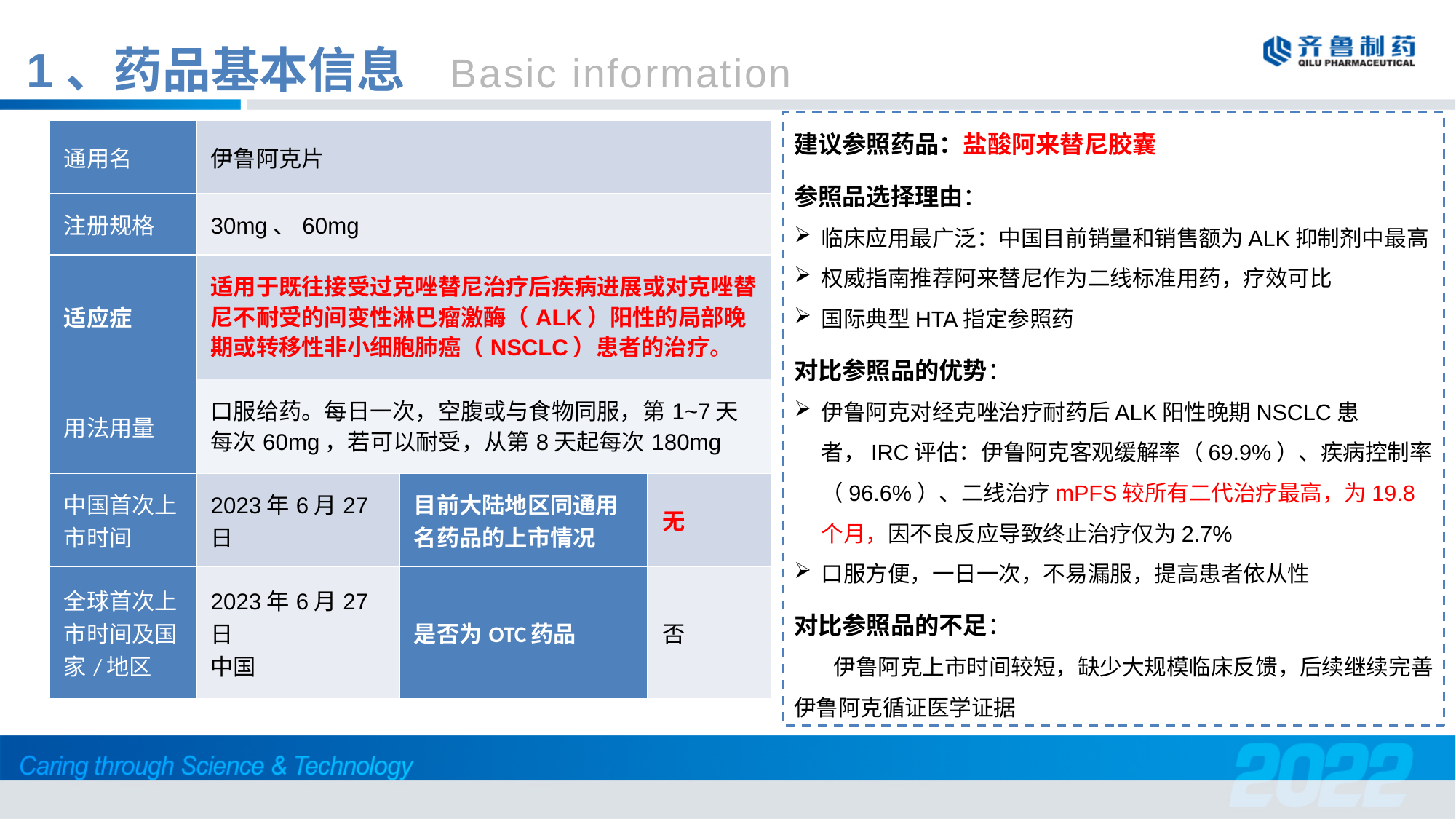

1、药品基本信息   Basic information
建议参照药品：盐酸阿来替尼胶囊
参照品选择理由：
临床应用最广泛：中国目前销量和销售额为ALK抑制剂中最高
权威指南推荐阿来替尼作为二线标准用药，疗效可比
国际典型HTA指定参照药
对比参照品的优势：
伊鲁阿克对经克唑治疗耐药后ALK阳性晚期NSCLC患者，IRC评估：伊鲁阿克客观缓解率（69.9%）、疾病控制率（96.6%）、二线治疗mPFS较所有二代治疗最高，为19.8个月，因不良反应导致终止治疗仅为2.7%
口服方便，一日一次，不易漏服，提高患者依从性
对比参照品的不足：
       伊鲁阿克上市时间较短，缺少大规模临床反馈，后续继续完善伊鲁阿克循证医学证据
| 通用名 | 伊鲁阿克片 |  |  |
| --- | --- | --- | --- |
| 注册规格 | 30mg、60mg |  |  |
| 适应症 | 适用于既往接受过克唑替尼治疗后疾病进展或对克唑替尼不耐受的间变性淋巴瘤激酶（ALK）阳性的局部晚期或转移性非小细胞肺癌（NSCLC）患者的治疗。 |  |  |
| 用法用量 | 口服给药。每日一次，空腹或与食物同服，第1~7天每次60mg，若可以耐受，从第8天起每次180mg |  |  |
| 中国首次上市时间 | 2023年6月27日 | 目前大陆地区同通用名药品的上市情况 | 无 |
| 全球首次上市时间及国家/地区 | 2023年6月27日 中国 | 是否为OTC药品 | 否 |